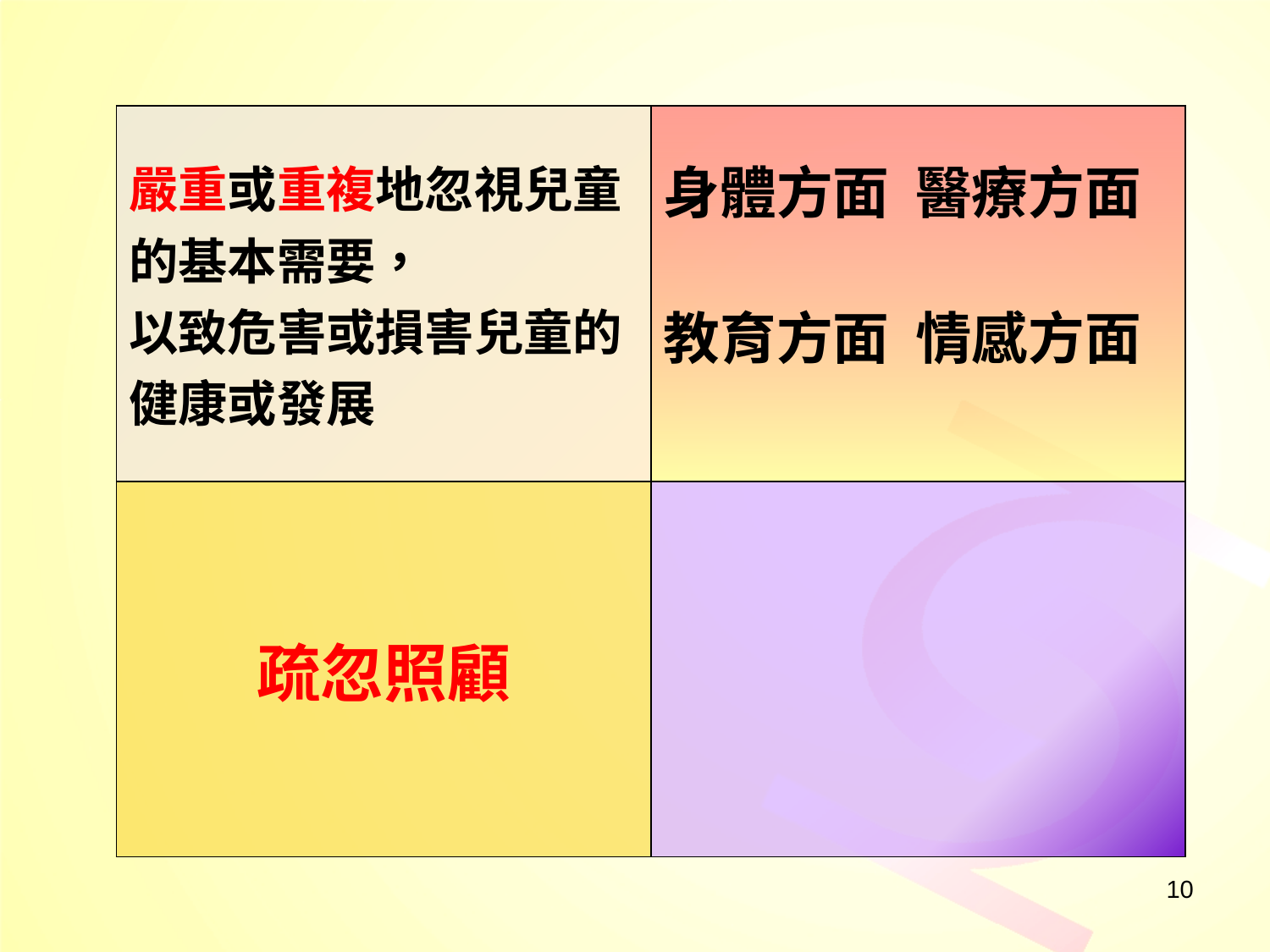

| 嚴重或重複地忽視兒童的基本需要， 以致危害或損害兒童的健康或發展 | 身體方面 醫療方面 教育方面 情感方面 |
| --- | --- |
| 疏忽照顧 |  |
10